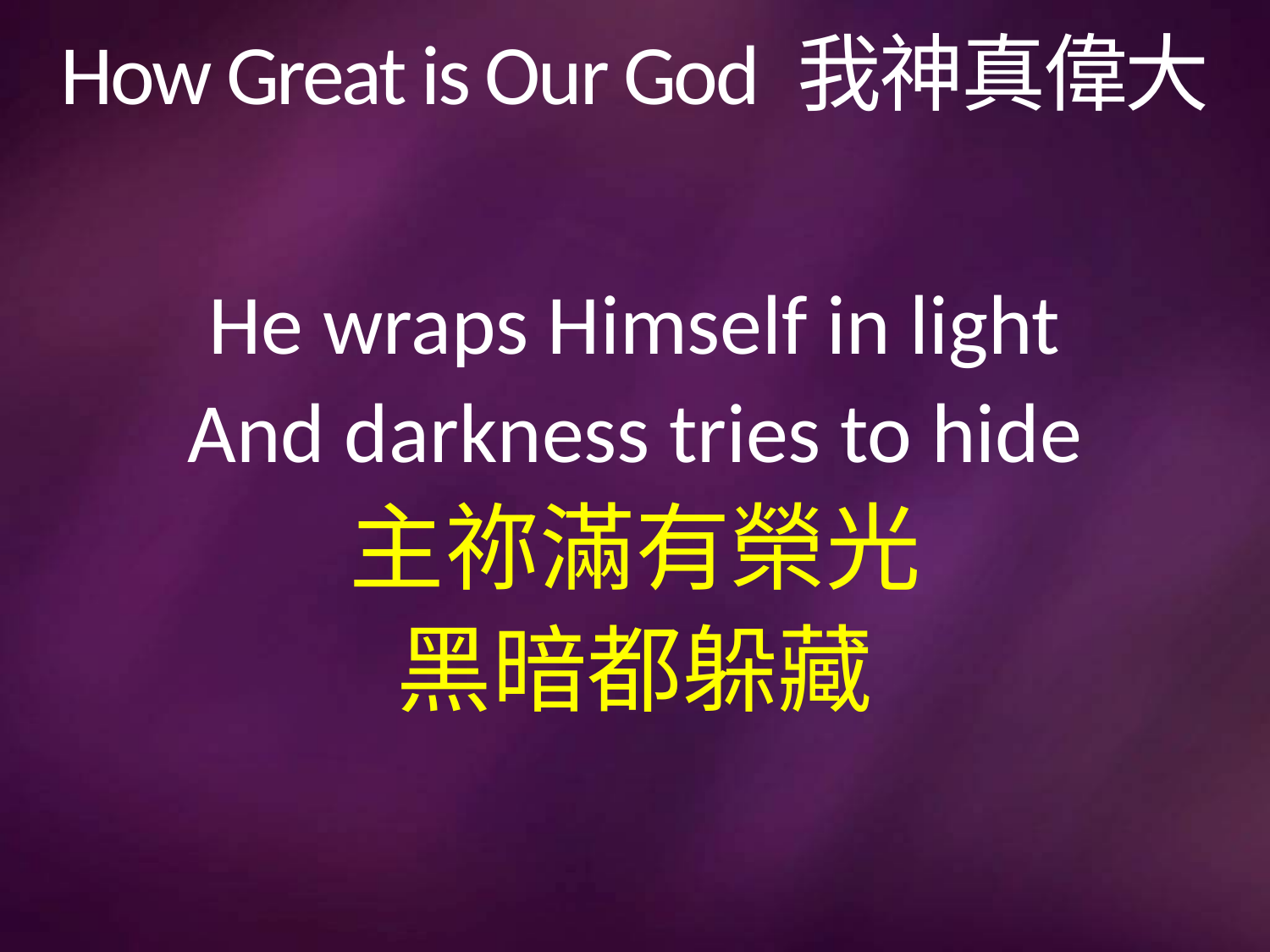

# How Great is Our God 我神真偉大
He wraps Himself in light
And darkness tries to hide
主祢滿有榮光
黑暗都躲藏